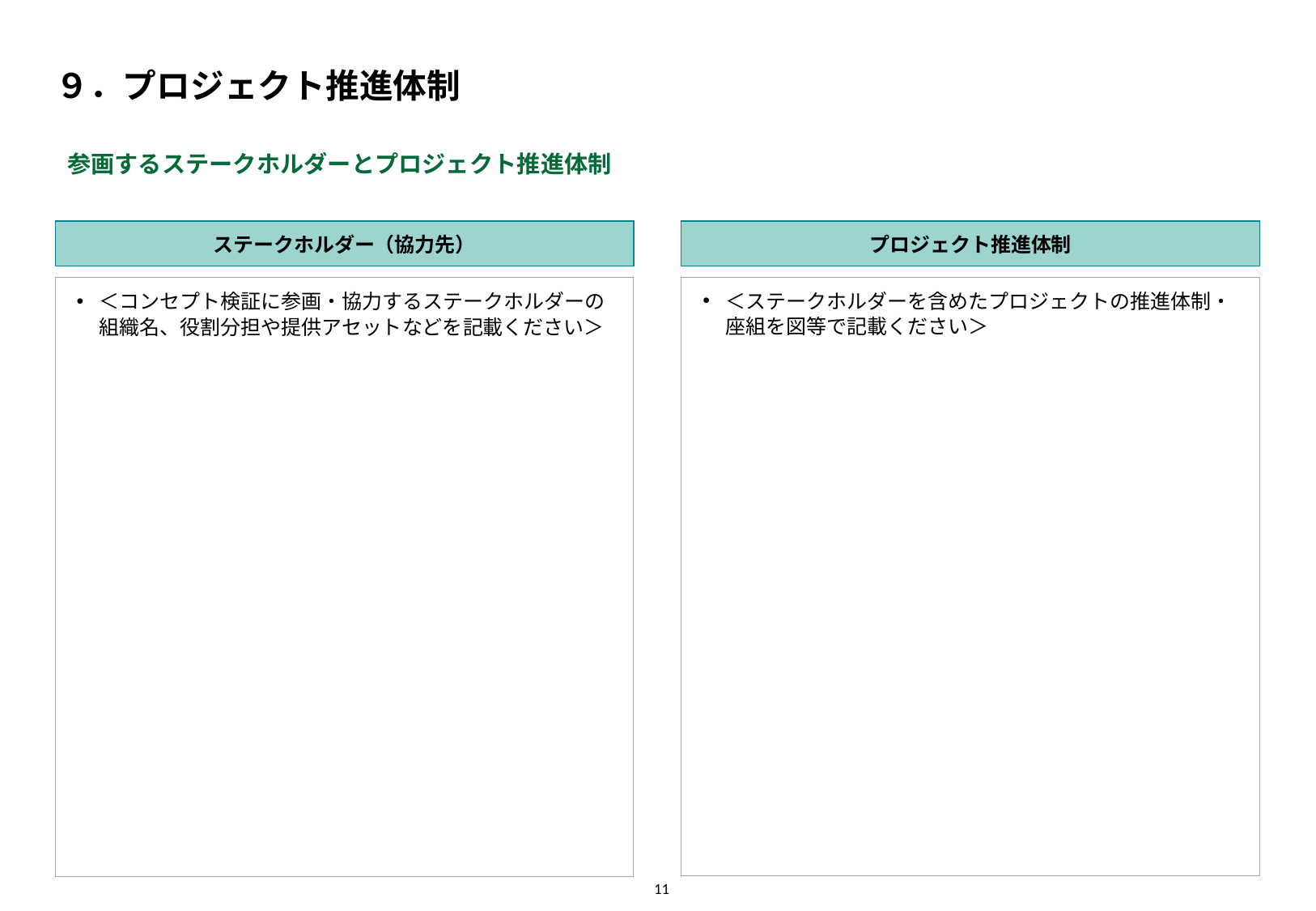

# ９．プロジェクト推進体制
参画するステークホルダーとプロジェクト推進体制
ステークホルダー（協力先）
プロジェクト推進体制
＜ステークホルダーを含めたプロジェクトの推進体制・座組を図等で記載ください＞
＜コンセプト検証に参画・協力するステークホルダーの組織名、役割分担や提供アセットなどを記載ください＞
11